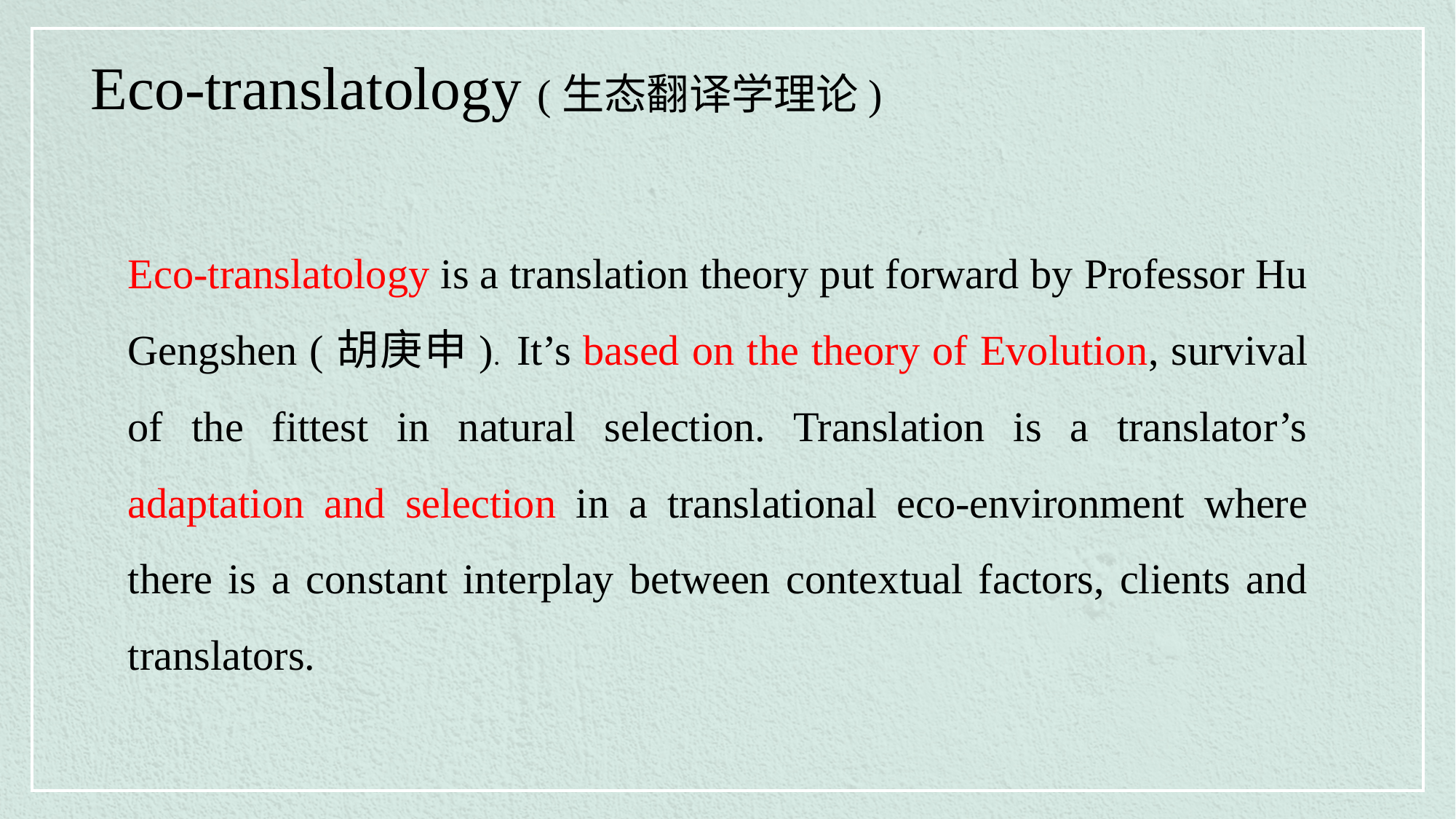

Eco-translatology (生态翻译学理论)
Eco-translatology is a translation theory put forward by Professor Hu Gengshen (胡庚申).  It’s based on the theory of Evolution, survival of the fittest in natural selection. Translation is a translator’s adaptation and selection in a translational eco-environment where there is a constant interplay between contextual factors, clients and translators.